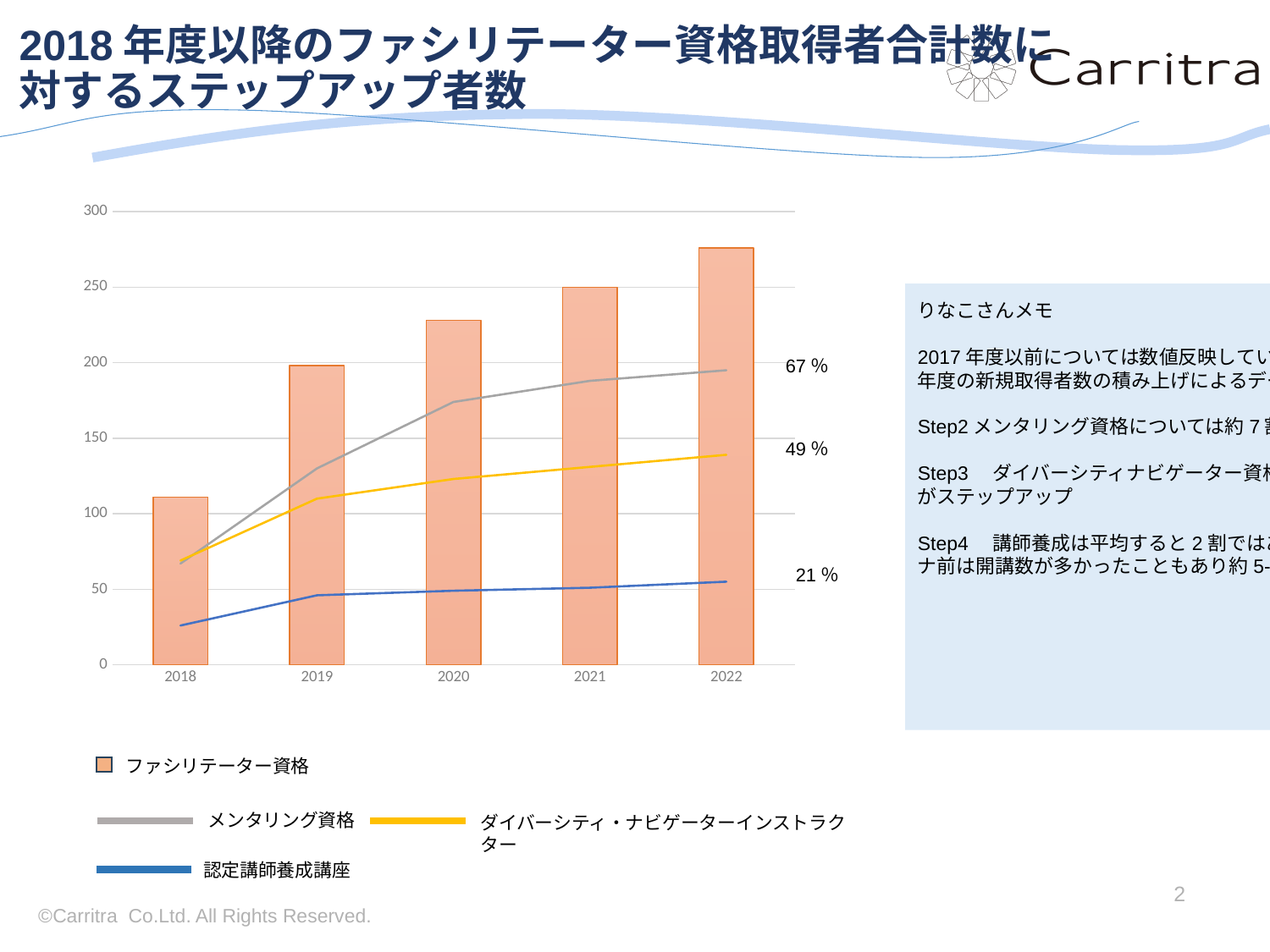

# 2018年度以降のファシリテーター資格取得者合計数に 対するステップアップ者数

### Chart

| Category | F | M | DN | CTT受講終了 |
|---|---|---|---|---|
| 2018 | 111.0 | 67.0 | 69.0 | 26.0 |
| 2019 | 198.0 | 130.0 | 110.0 | 46.0 |
| 2020 | 228.0 | 174.0 | 123.0 | 49.0 |
| 2021 | 250.0 | 188.0 | 131.0 | 51.0 |
| 2022 | 276.0 | 195.0 | 139.0 | 55.0 |
りなこさんメモ

2017年度以前については数値反映していません。
年度の新規取得者数の積み上げによるデータ

Step2メンタリング資格については約7割が取得

Step3　ダイバーシティナビゲーター資格へは約半数がステップアップ

Step4　講師養成は平均すると2割ではあるが、コロナ前は開講数が多かったこともあり約5-6割だった

67％
49％
満足度
100％
21％
ファシリテーター資格

メンタリング資格
ダイバーシティ・ナビゲーターインストラクター
認定講師養成講座
2
©Carritra  Co.Ltd. All Rights Reserved.